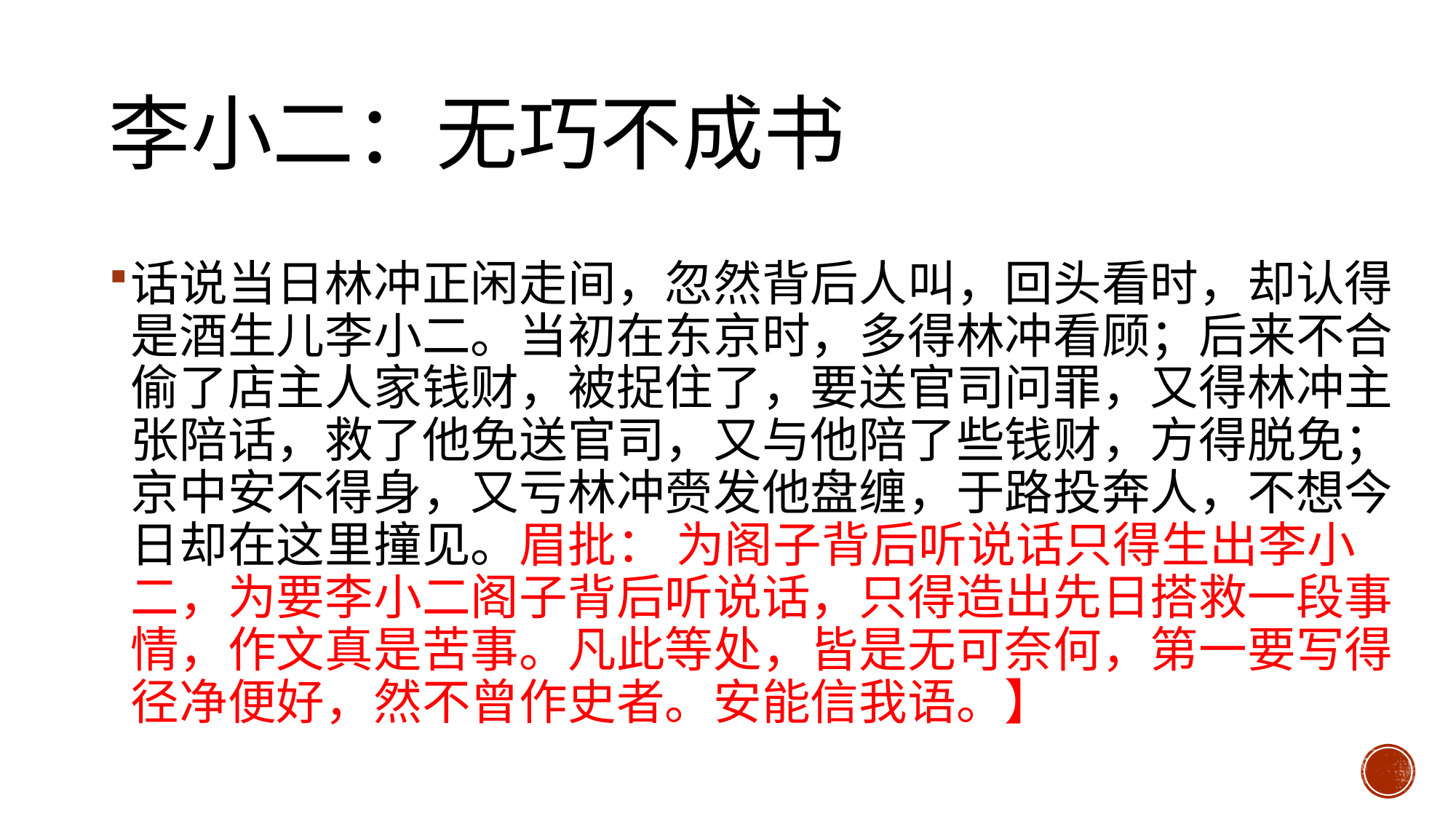

# 李小二：无巧不成书
话说当日林冲正闲走间，忽然背后人叫，回头看时，却认得是酒生儿李小二。当初在东京时，多得林冲看顾；后来不合偷了店主人家钱财，被捉住了，要送官司问罪，又得林冲主张陪话，救了他免送官司，又与他陪了些钱财，方得脱免；京中安不得身，又亏林冲赍发他盘缠，于路投奔人，不想今日却在这里撞见。眉批： 为阁子背后听说话只得生出李小二，为要李小二阁子背后听说话，只得造出先日搭救一段事情，作文真是苦事。凡此等处，皆是无可奈何，第一要写得径净便好，然不曾作史者。安能信我语。】